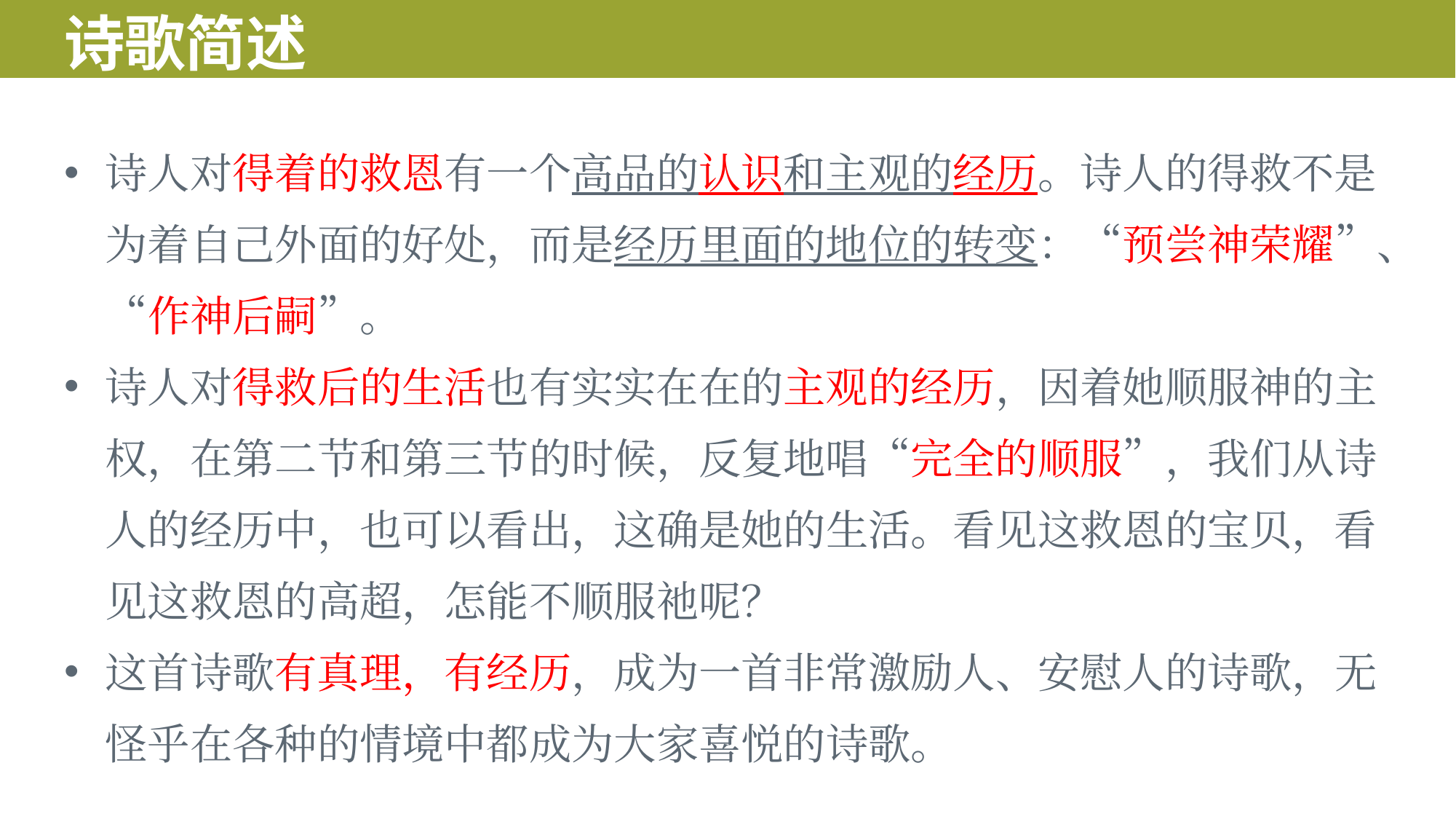

诗歌简述
诗人对得着的救恩有一个高品的认识和主观的经历。诗人的得救不是为着自己外面的好处，而是经历里面的地位的转变：“预尝神荣耀”、“作神后嗣”。
诗人对得救后的生活也有实实在在的主观的经历，因着她顺服神的主权，在第二节和第三节的时候，反复地唱“完全的顺服”，我们从诗人的经历中，也可以看出，这确是她的生活。看见这救恩的宝贝，看见这救恩的高超，怎能不顺服祂呢？
这首诗歌有真理，有经历，成为一首非常激励人、安慰人的诗歌，无怪乎在各种的情境中都成为大家喜悦的诗歌。